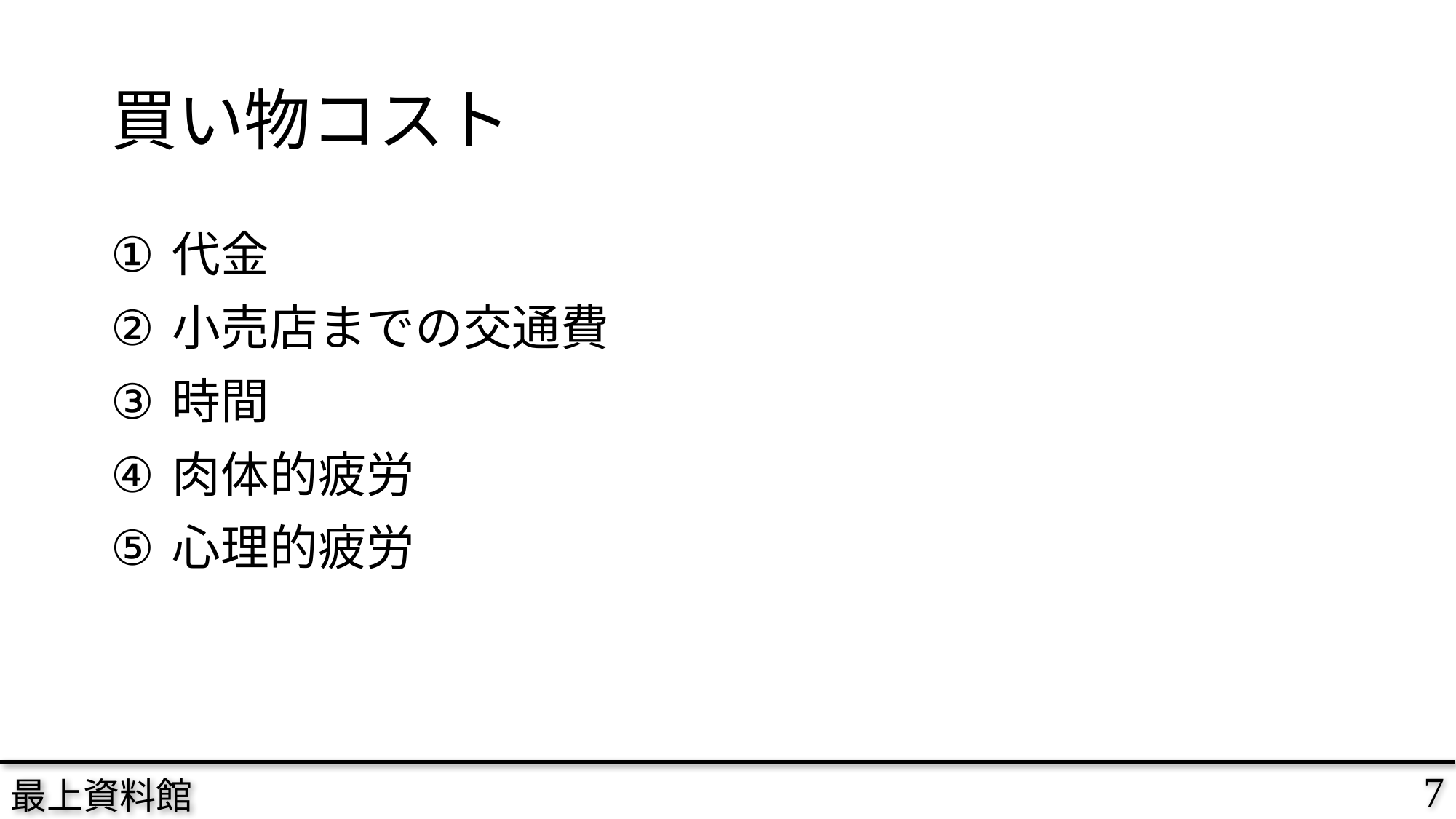

# 買い物コスト
代金
小売店までの交通費
時間
肉体的疲労
心理的疲労